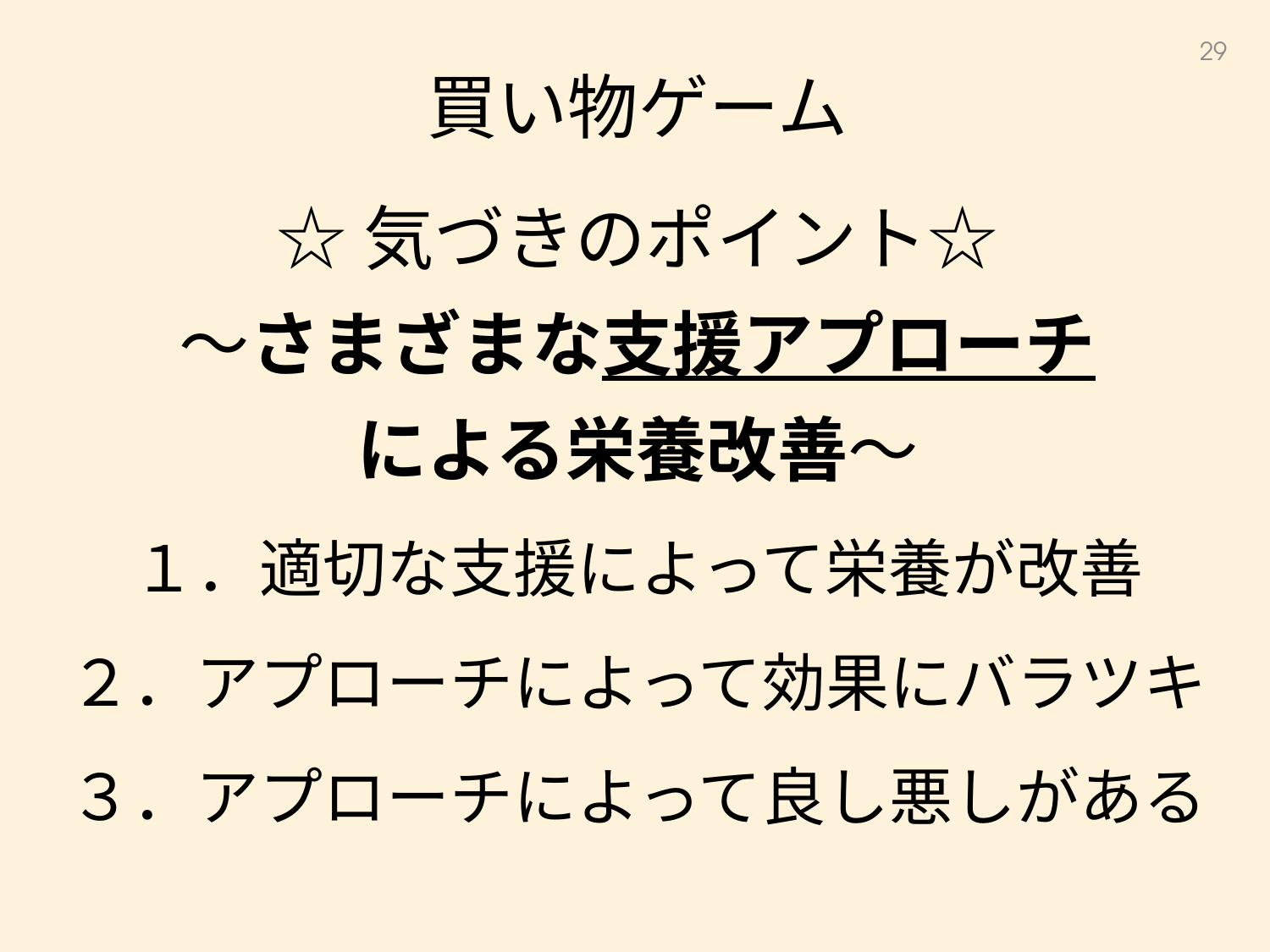

29
買い物ゲーム
☆気づきのポイント☆
～さまざまな支援アプローチ
による栄養改善～
１．適切な支援によって栄養が改善
２．アプローチによって効果にバラツキ
３．アプローチによって良し悪しがある